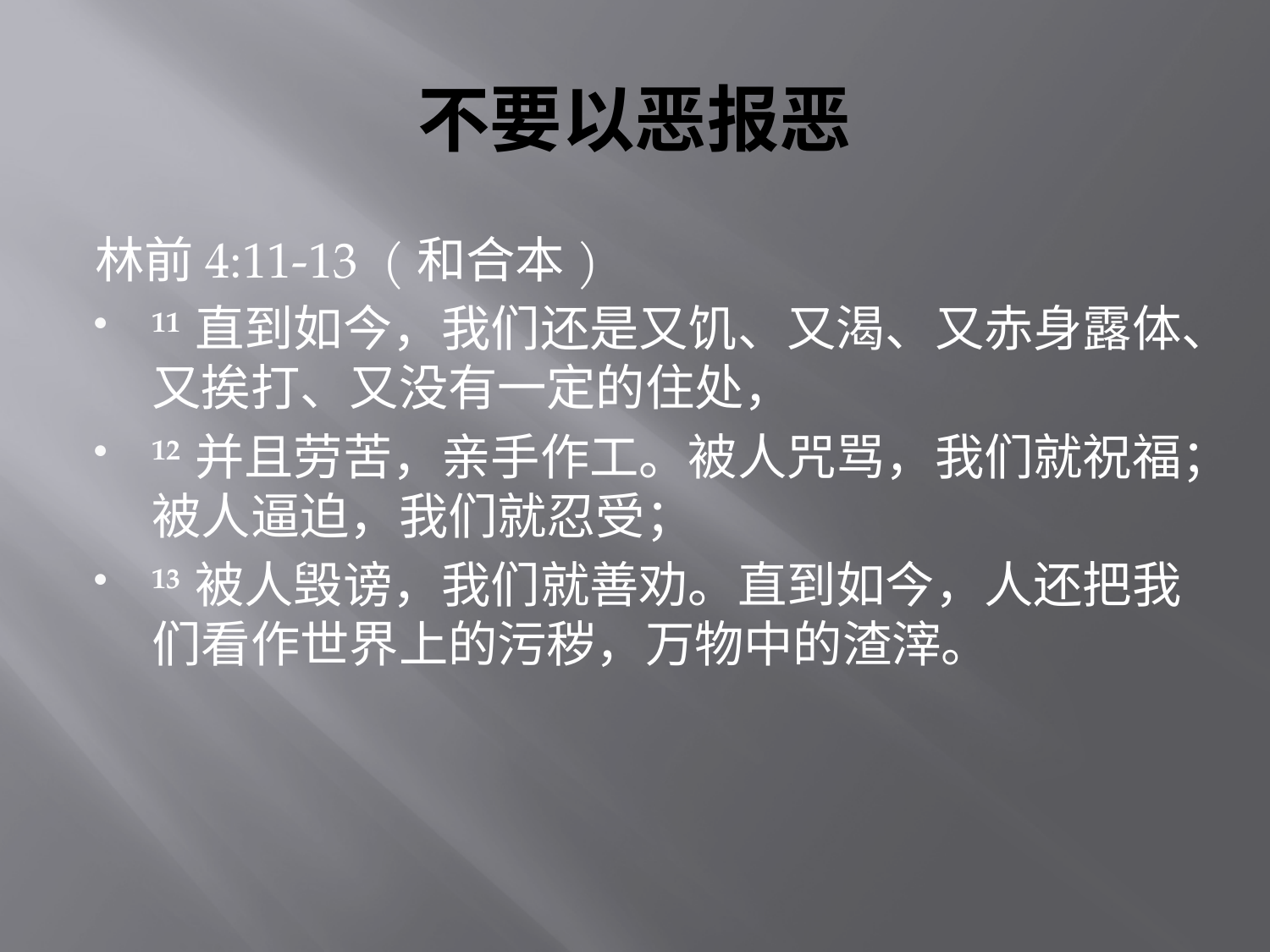

# 不要以恶报恶
林前4:11-13  (和合本)
11 直到如今，我们还是又饥、又渴、又赤身露体、又挨打、又没有一定的住处，
12 并且劳苦，亲手作工。被人咒骂，我们就祝福；被人逼迫，我们就忍受；
13 被人毁谤，我们就善劝。直到如今，人还把我们看作世界上的污秽，万物中的渣滓。